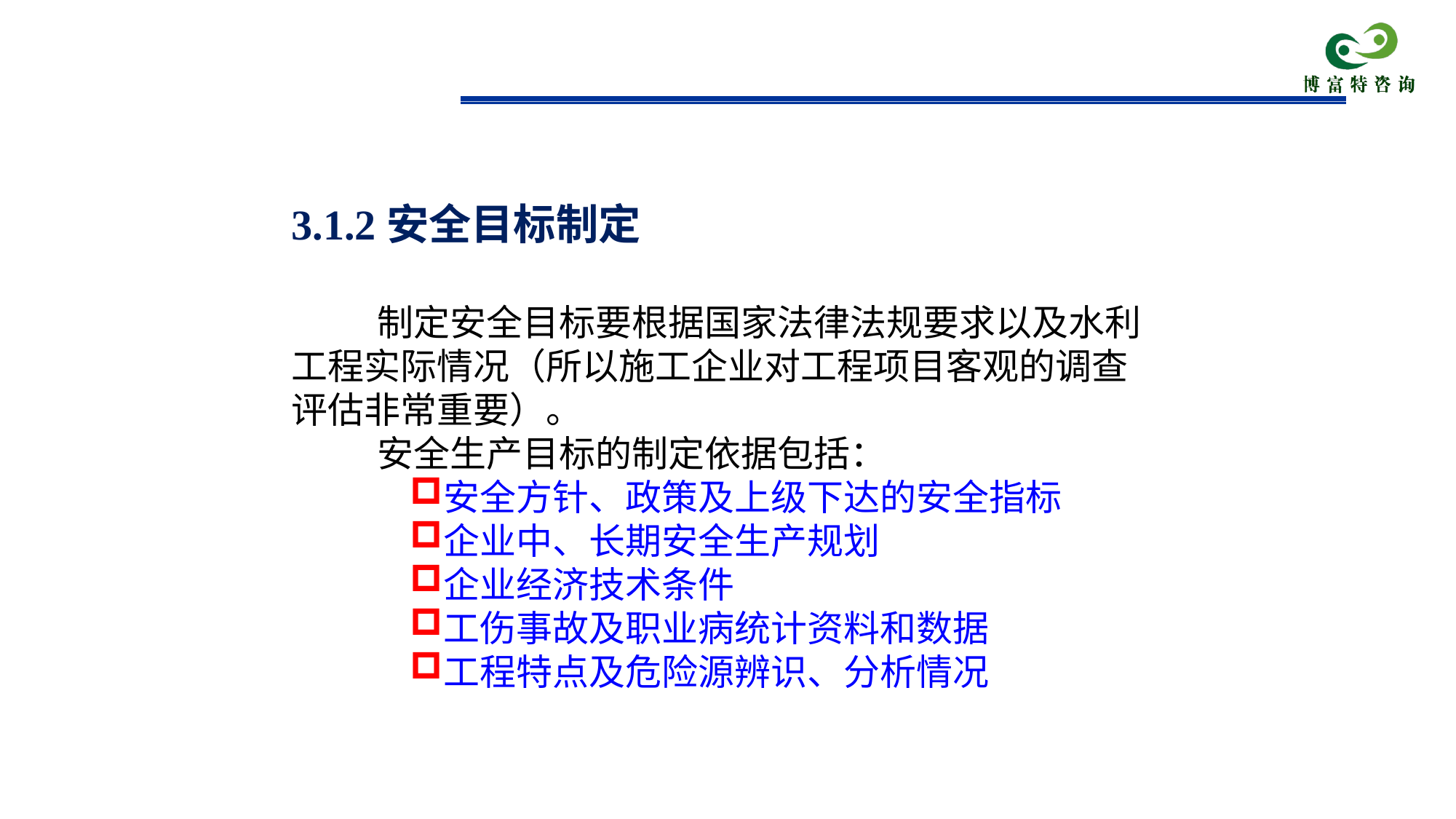

3.1.2安全目标制定
制定安全目标要根据国家法律法规要求以及水利工程实际情况（所以施工企业对工程项目客观的调查评估非常重要）。
安全生产目标的制定依据包括：
安全方针、政策及上级下达的安全指标
企业中、长期安全生产规划
企业经济技术条件
工伤事故及职业病统计资料和数据
工程特点及危险源辨识、分析情况